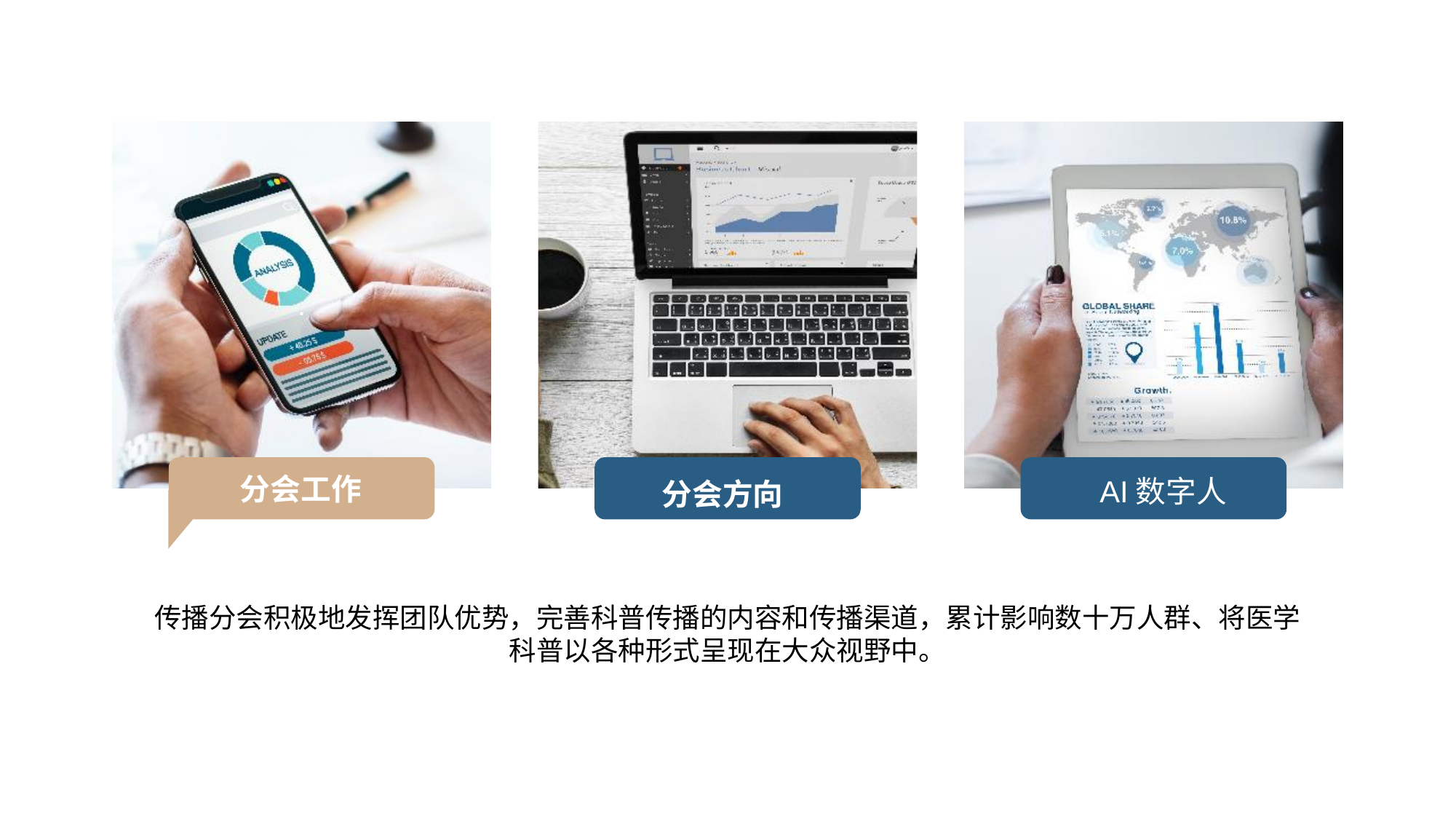

.

分会方向

分会工作
AI数字人

传播分会积极地发挥团队优势，完善科普传播的内容和传播渠道，累计影响数十万人群、将医学科普以各种形式呈现在大众视野中。